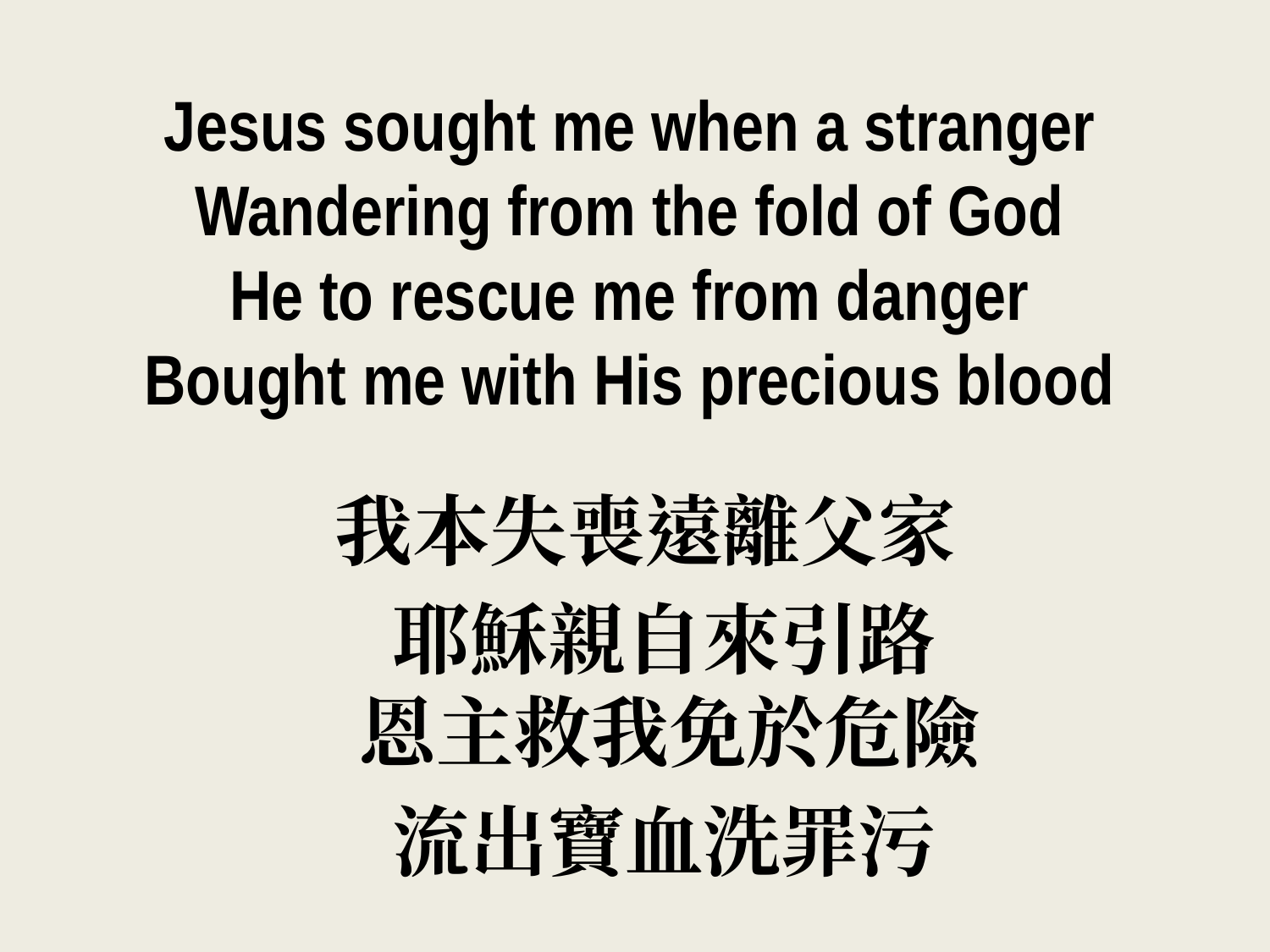

Jesus sought me when a stranger
Wandering from the fold of God
He to rescue me from danger
Bought me with His precious blood
我本失喪遠離父家
 耶穌親自來引路
恩主救我免於危險
 流出寶血洗罪污